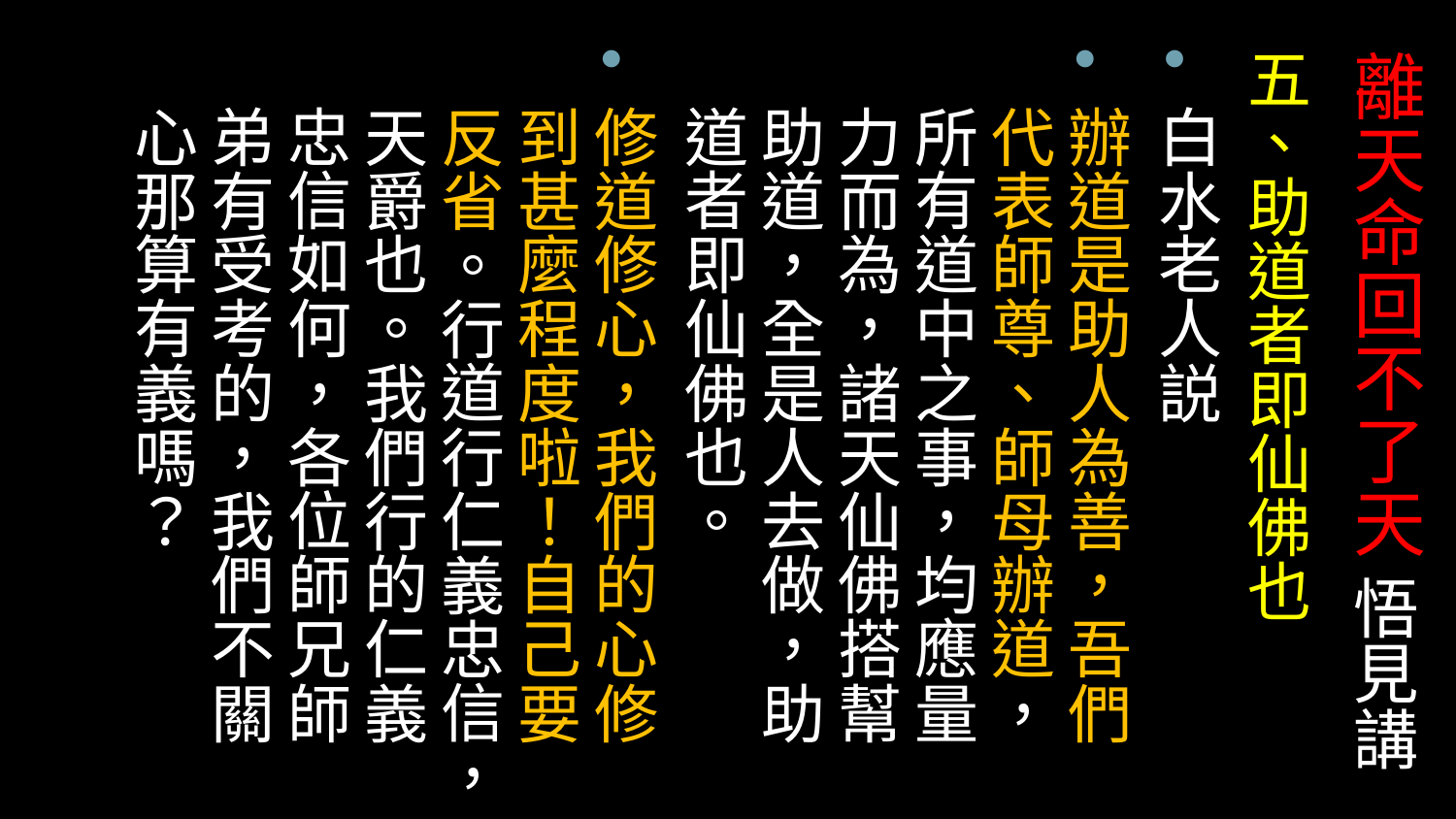

五、助道者即仙佛也
白水老人説
辦道是助人為善，吾們代表師尊、師母辦道，所有道中之事，均應量力而為，諸天仙佛搭幫助道，全是人去做，助道者即仙佛也。
修道修心，我們的心修到甚麼程度啦！自己要反省。行道行仁義忠信，天爵也。我們行的仁義忠信如何，各位師兄師弟有受考的，我們不關心那算有義嗎？

# 離天命回不了天 悟見講